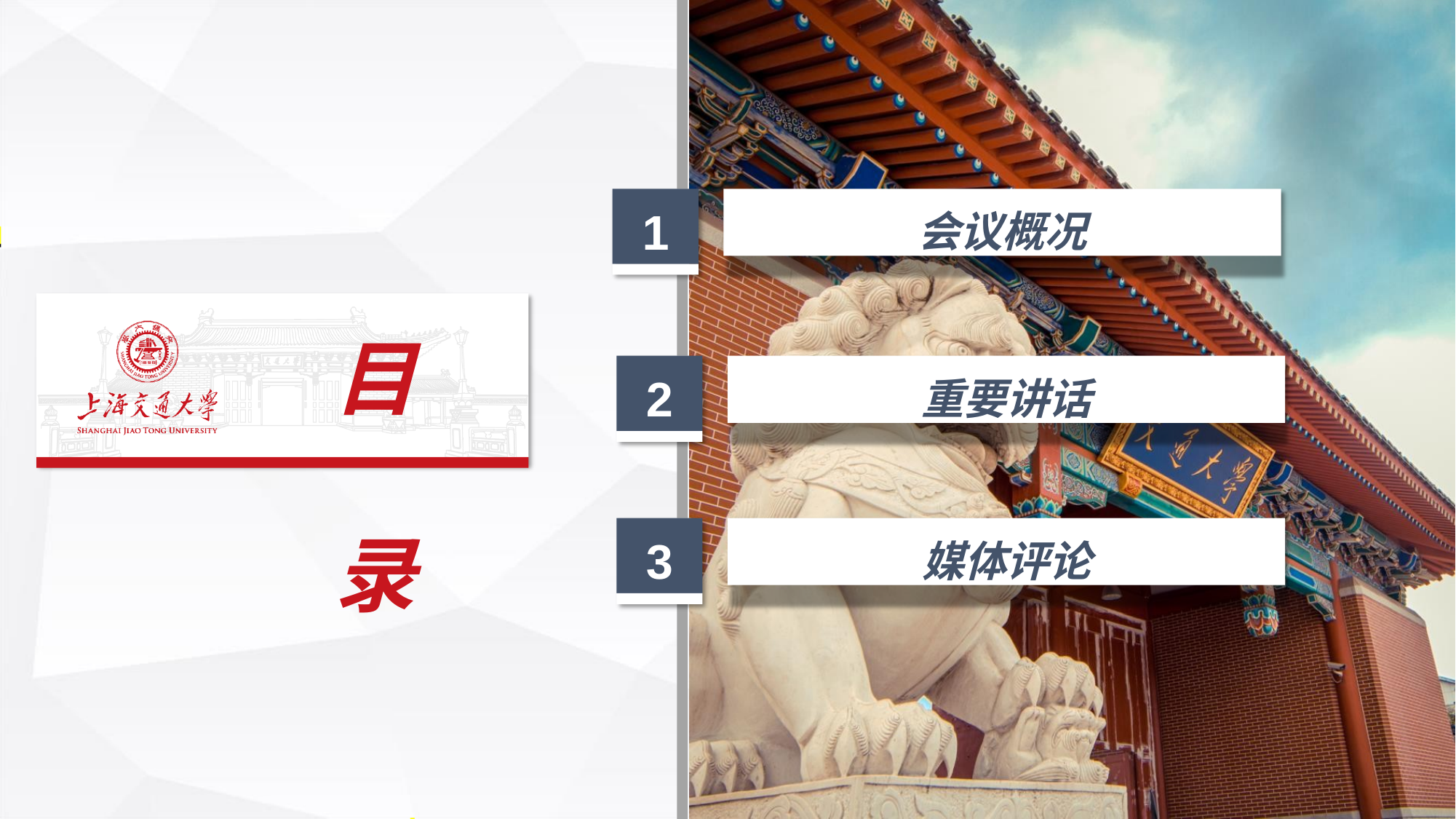

1
会议概况

# 目	录

2

重要讲话

3

媒体评论